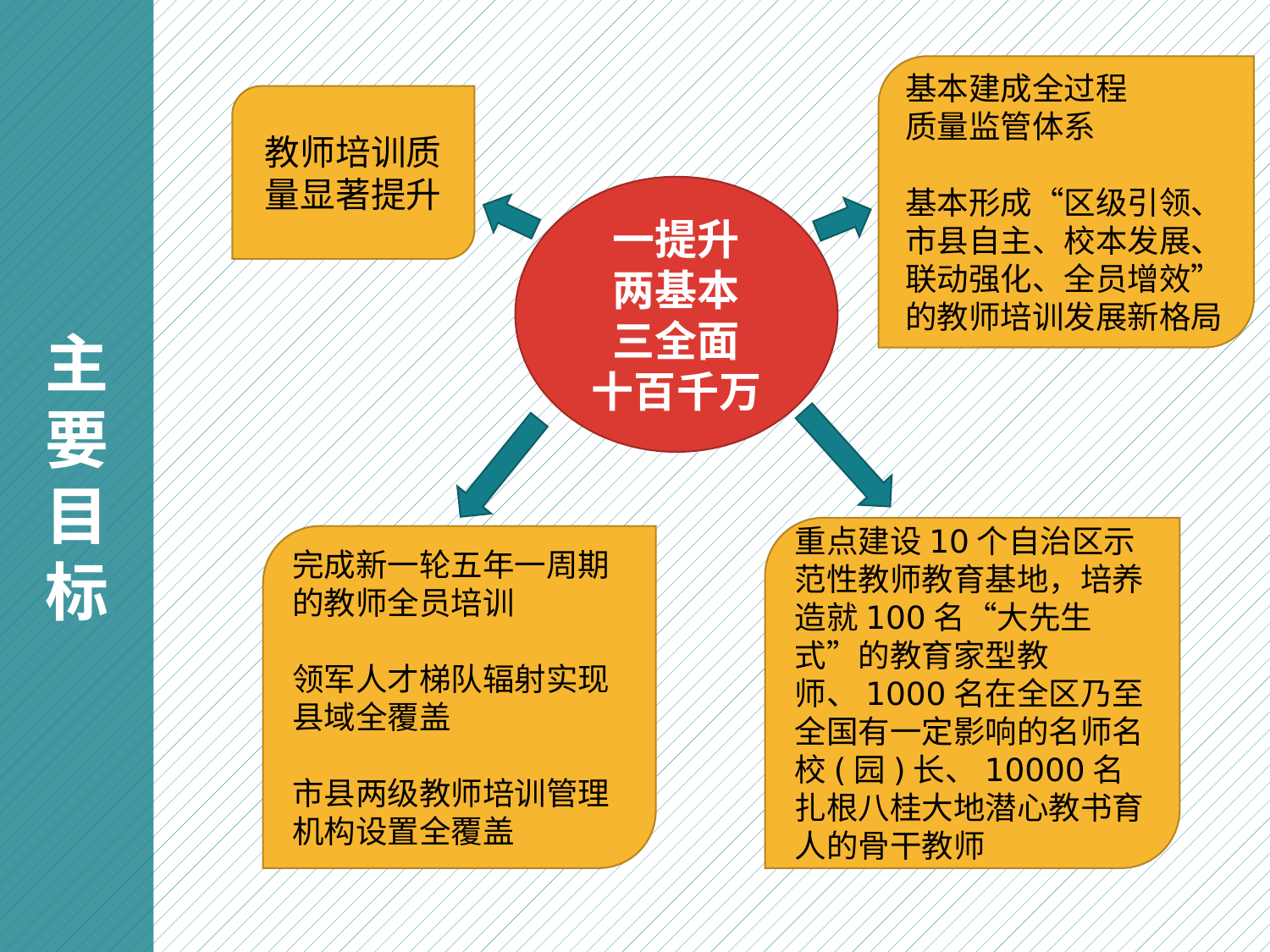

主
要
目
标
主
要
目
标
基本建成全过程
质量监管体系

基本形成“区级引领、市县自主、校本发展、联动强化、全员增效”的教师培训发展新格局
教师培训质量显著提升
一提升
两基本
三全面
十百千万

重点建设10个自治区示范性教师教育基地，培养造就100名“大先生式”的教育家型教师、1000名在全区乃至全国有一定影响的名师名校(园)长、10000名扎根八桂大地潜心教书育人的骨干教师
完成新一轮五年一周期的教师全员培训

领军人才梯队辐射实现县域全覆盖

市县两级教师培训管理机构设置全覆盖